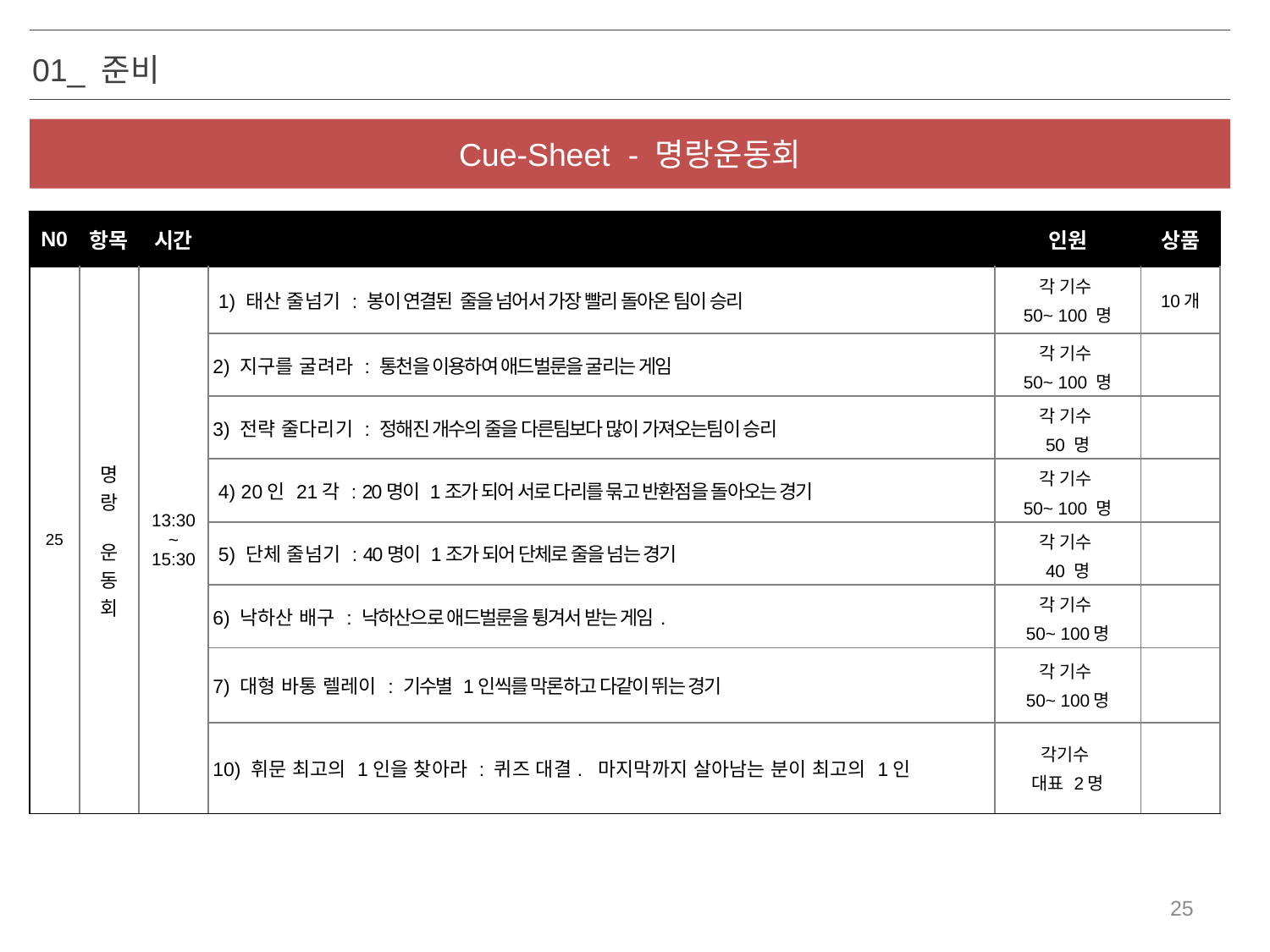

01_ 준비
Cue-Sheet  - 명랑운동회
| N0 | 항목 | 시간 | 내 용 | 인원 | 상품 |
| --- | --- | --- | --- | --- | --- |
| 25 | 명 랑 운 동 회 | 13:30 ~ 15:30 | 1) 태산 줄넘기 : 봉이 연결된 줄을 넘어서 가장 빨리 돌아온 팀이 승리 | 각 기수 50~ 100 명 | 10개 |
|  |  |  | 2) 지구를 굴려라 : 통천을 이용하여 애드벌룬을 굴리는 게임 | 각 기수 50~ 100 명 |  |
|  |  |  | 3) 전략 줄다리기 : 정해진 개수의 줄을 다른팀보다 많이 가져오는팀이 승리 | 각 기수 50 명 |  |
|  |  |  | 4) 20인 21각 : 20명이 1조가 되어 서로 다리를 묶고 반환점을 돌아오는 경기 | 각 기수 50~ 100 명 |  |
|  |  |  | 5) 단체 줄넘기 : 40명이 1조가 되어 단체로 줄을 넘는 경기 | 각 기수 40 명 |  |
|  |  |  | 6) 낙하산 배구 : 낙하산으로 애드벌룬을 튕겨서 받는 게임. | 각 기수 50~ 100명 |  |
|  |  |  | 7) 대형 바통 렐레이 : 기수별 1인씩를 막론하고 다같이 뛰는 경기 | 각 기수 50~ 100명 |  |
|  |  |  | 10) 휘문 최고의 1인을 찾아라 : 퀴즈 대결. 마지막까지 살아남는 분이 최고의 1인 | 각기수 대표 2명 |  |
25